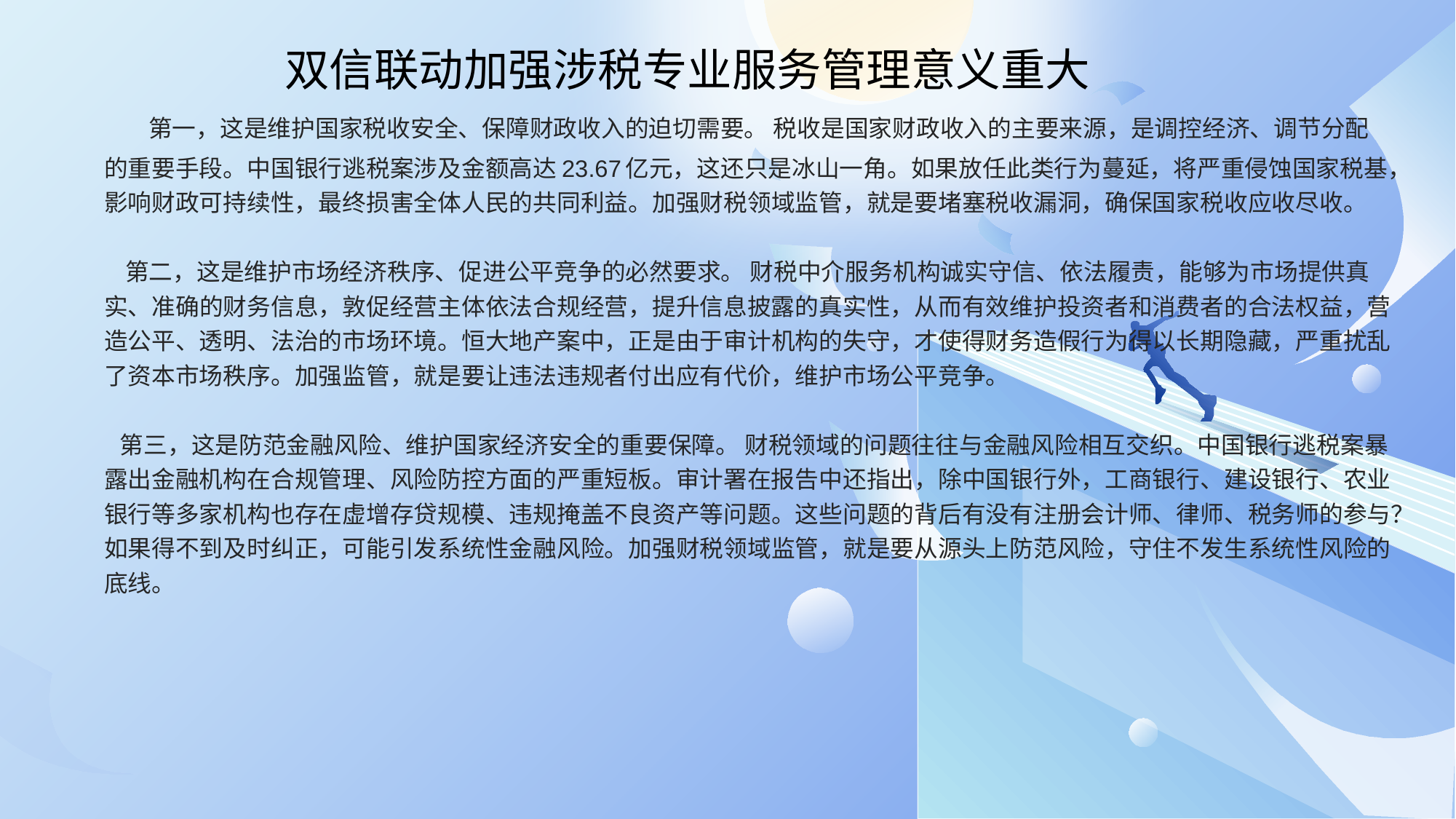

双信联动加强涉税专业服务管理意义重大
     第一，这是维护国家税收安全、保障财政收入的迫切需要。 税收是国家财政收入的主要来源，是调控经济、调节分配的重要手段。中国银行逃税案涉及金额高达23.67亿元，这还只是冰山一角。如果放任此类行为蔓延，将严重侵蚀国家税基，影响财政可持续性，最终损害全体人民的共同利益。加强财税领域监管，就是要堵塞税收漏洞，确保国家税收应收尽收。
    第二，这是维护市场经济秩序、促进公平竞争的必然要求。 财税中介服务机构诚实守信、依法履责，能够为市场提供真实、准确的财务信息，敦促经营主体依法合规经营，提升信息披露的真实性，从而有效维护投资者和消费者的合法权益，营造公平、透明、法治的市场环境。恒大地产案中，正是由于审计机构的失守，才使得财务造假行为得以长期隐藏，严重扰乱了资本市场秩序。加强监管，就是要让违法违规者付出应有代价，维护市场公平竞争。
   第三，这是防范金融风险、维护国家经济安全的重要保障。 财税领域的问题往往与金融风险相互交织。中国银行逃税案暴露出金融机构在合规管理、风险防控方面的严重短板。审计署在报告中还指出，除中国银行外，工商银行、建设银行、农业银行等多家机构也存在虚增存贷规模、违规掩盖不良资产等问题。这些问题的背后有没有注册会计师、律师、税务师的参与？如果得不到及时纠正，可能引发系统性金融风险。加强财税领域监管，就是要从源头上防范风险，守住不发生系统性风险的底线。